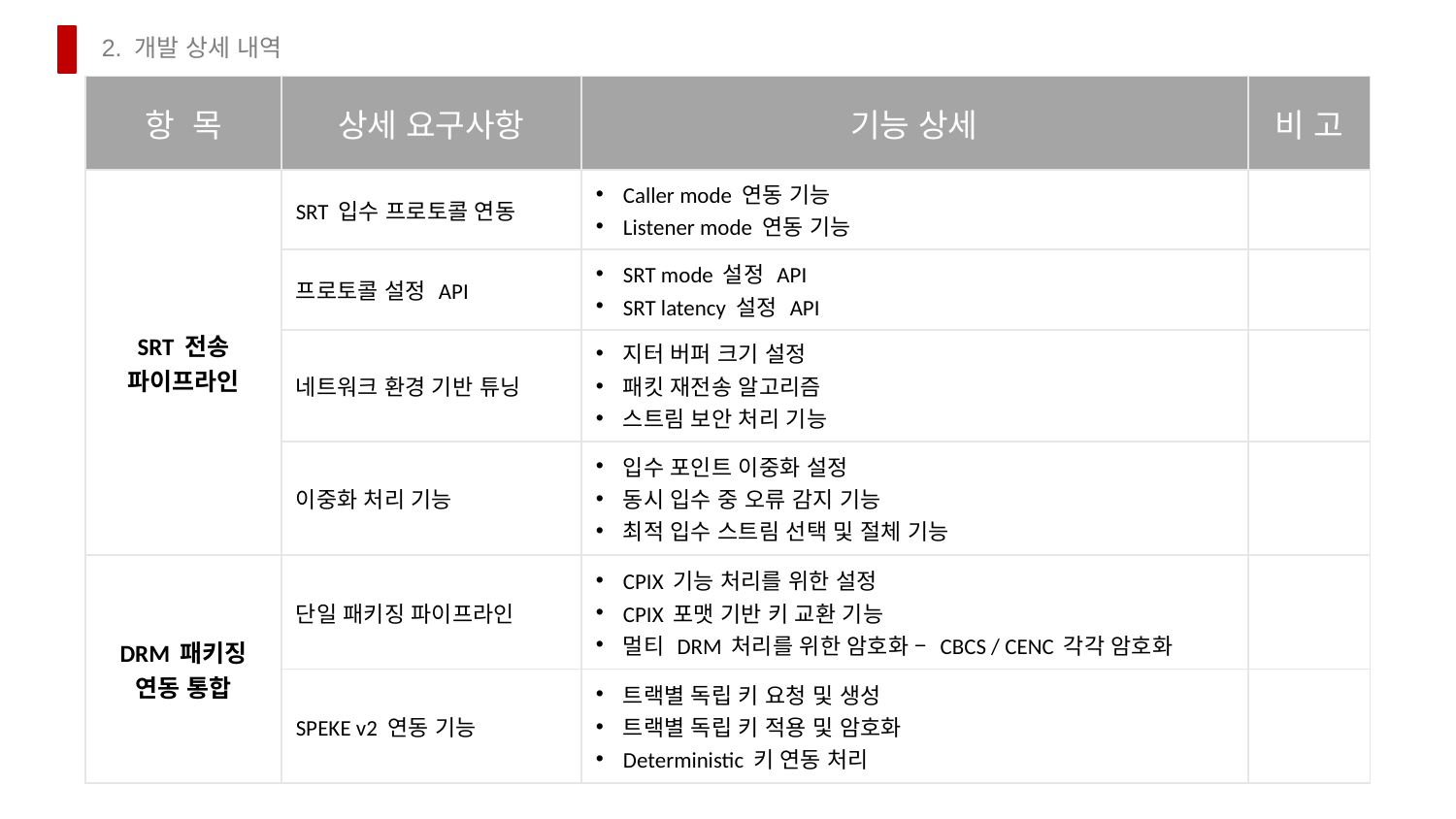

2. 개발 상세 내역

| 항 목 | 상세 요구사항 | 기능 상세 | 비 고 |
| --- | --- | --- | --- |
| SRT 전송 파이프라인 | SRT 입수 프로토콜 연동 | Caller mode 연동 기능 Listener mode 연동 기능 |  |
|  | 프로토콜 설정 API | SRT mode 설정 API SRT latency 설정 API |  |
|  | 네트워크 환경 기반 튜닝 | 지터 버퍼 크기 설정 패킷 재전송 알고리즘 스트림 보안 처리 기능 |  |
|  | 이중화 처리 기능 | 입수 포인트 이중화 설정 동시 입수 중 오류 감지 기능 최적 입수 스트림 선택 및 절체 기능 |  |
| DRM 패키징 연동 통합 | 단일 패키징 파이프라인 | CPIX 기능 처리를 위한 설정 CPIX 포맷 기반 키 교환 기능 멀티 DRM 처리를 위한 암호화 – CBCS / CENC 각각 암호화 |  |
|  | SPEKE v2 연동 기능 | 트랙별 독립 키 요청 및 생성 트랙별 독립 키 적용 및 암호화 Deterministic 키 연동 처리 |  |